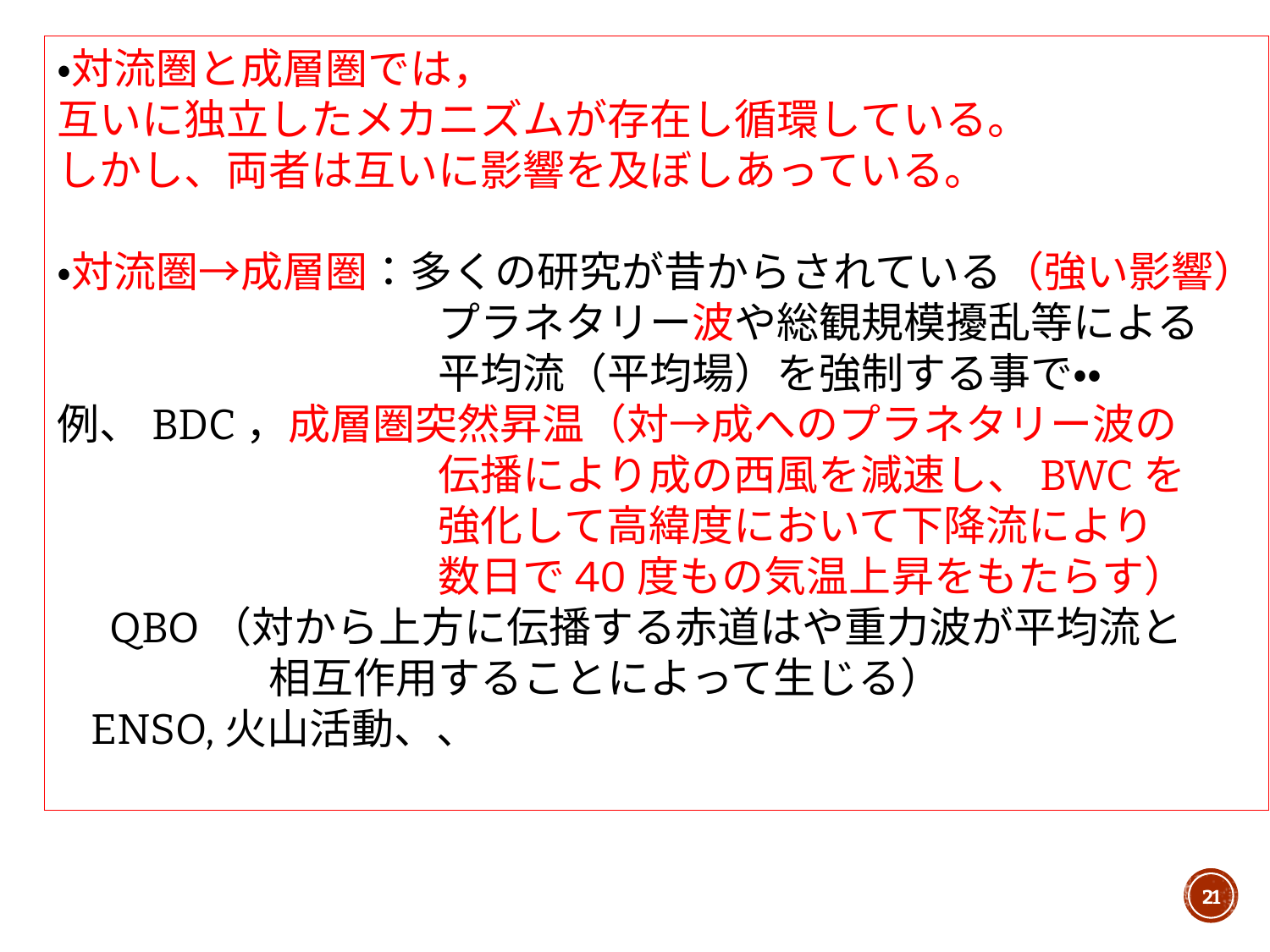

・対流圏と成層圏では，
互いに独立したメカニズムが存在し循環している。
しかし、両者は互いに影響を及ぼしあっている。

・対流圏→成層圏：多くの研究が昔からされている（強い影響）
			プラネタリー波や総観規模擾乱等による
			平均流（平均場）を強制する事で・・
例、BDC，成層圏突然昇温（対→成へのプラネタリー波の
			伝播により成の西風を減速し、BWCを
			強化して高緯度において下降流により
			数日で40度もの気温上昇をもたらす）
　QBO（対から上方に伝播する赤道はや重力波が平均流と
	　　相互作用することによって生じる）
    ENSO,火山活動、、

21